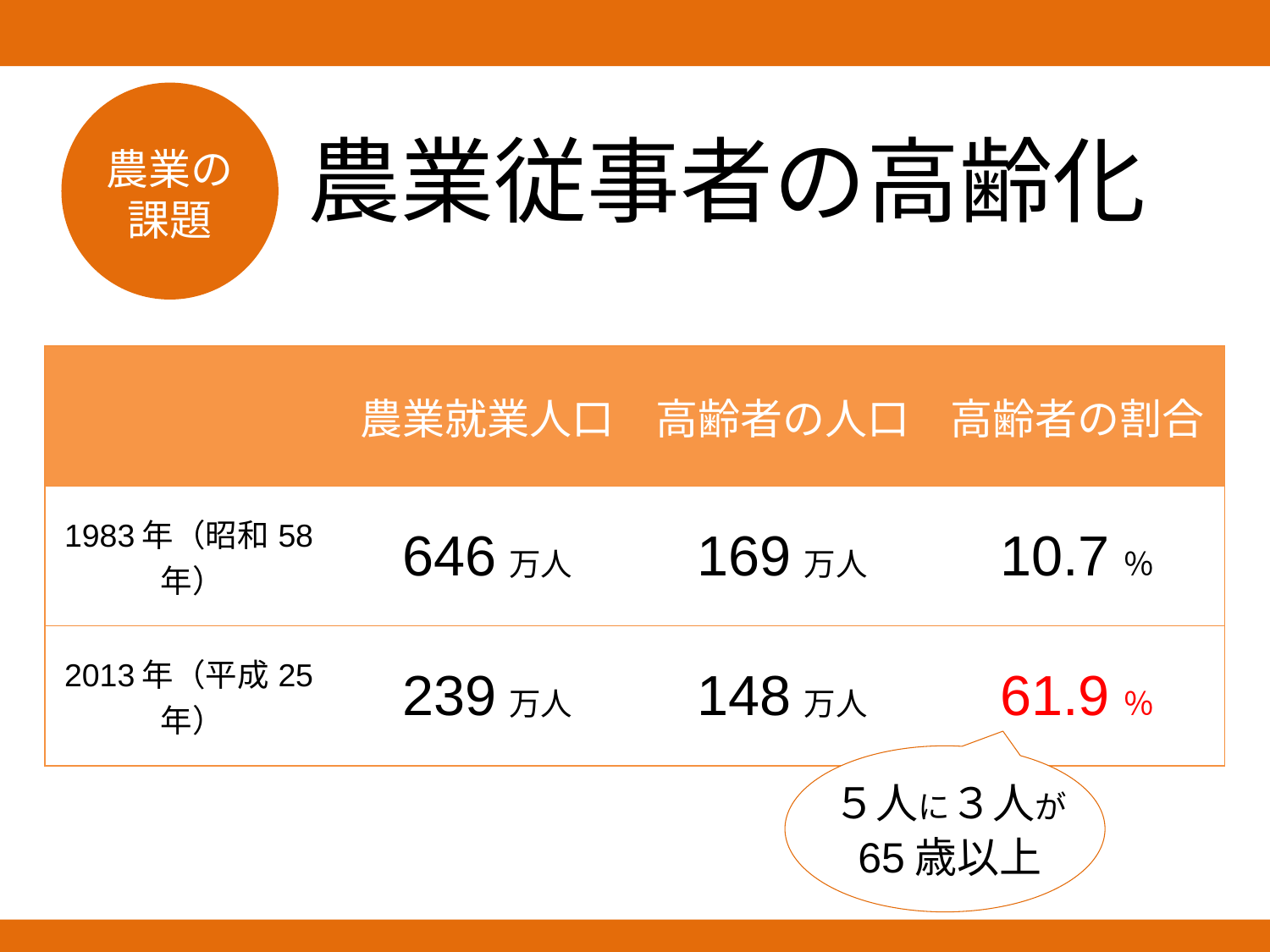

農業従事者の高齢化
農業の
課題
|  | 農業就業人口 | 高齢者の人口 | 高齢者の割合 |
| --- | --- | --- | --- |
| 1983年（昭和58年） | 646万人 | 169万人 | 10.7％ |
| 2013年（平成25年） | 239万人 | 148万人 | 61.9％ |

５人に３人が
65歳以上